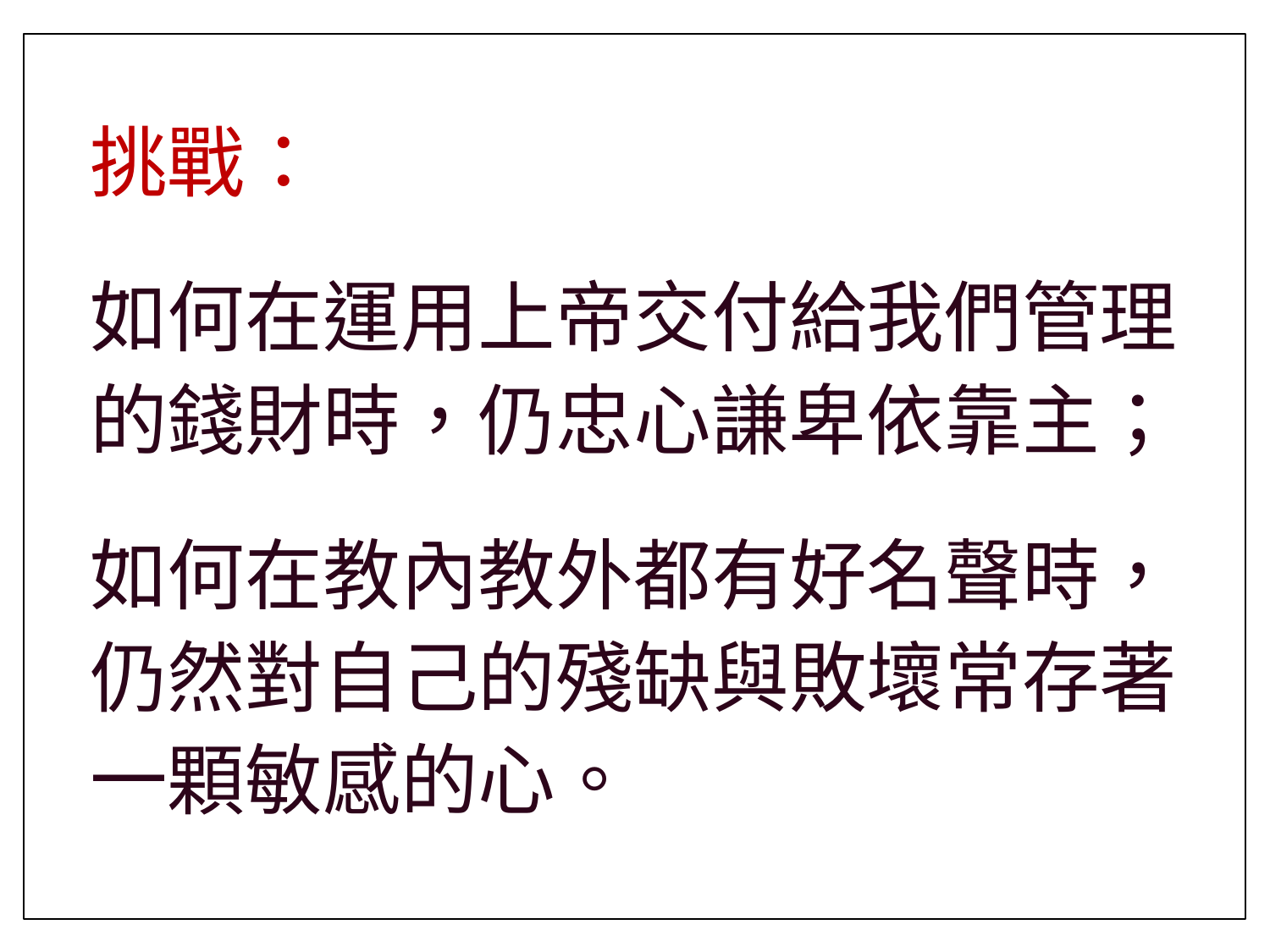

挑戰：
如何在運用上帝交付給我們管理的錢財時，仍忠心謙卑依靠主；
如何在教內教外都有好名聲時，仍然對自己的殘缺與敗壞常存著一顆敏感的心。